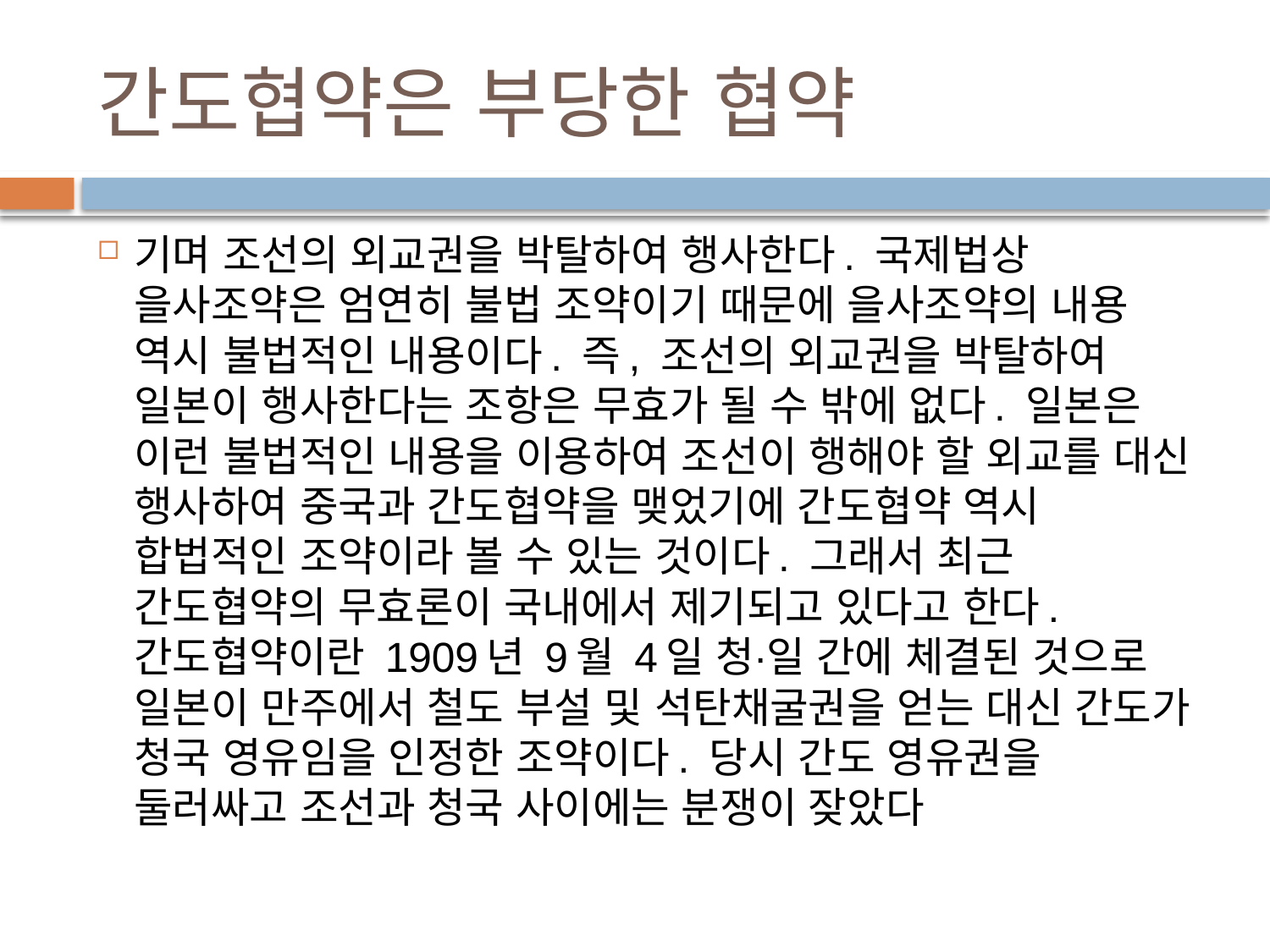

# 간도협약은 부당한 협약
기며 조선의 외교권을 박탈하여 행사한다. 국제법상 을사조약은 엄연히 불법 조약이기 때문에 을사조약의 내용 역시 불법적인 내용이다. 즉, 조선의 외교권을 박탈하여 일본이 행사한다는 조항은 무효가 될 수 밖에 없다. 일본은 이런 불법적인 내용을 이용하여 조선이 행해야 할 외교를 대신 행사하여 중국과 간도협약을 맺었기에 간도협약 역시 합법적인 조약이라 볼 수 있는 것이다. 그래서 최근 간도협약의 무효론이 국내에서 제기되고 있다고 한다. 간도협약이란 1909년 9월 4일 청∙일 간에 체결된 것으로 일본이 만주에서 철도 부설 및 석탄채굴권을 얻는 대신 간도가 청국 영유임을 인정한 조약이다. 당시 간도 영유권을 둘러싸고 조선과 청국 사이에는 분쟁이 잦았다